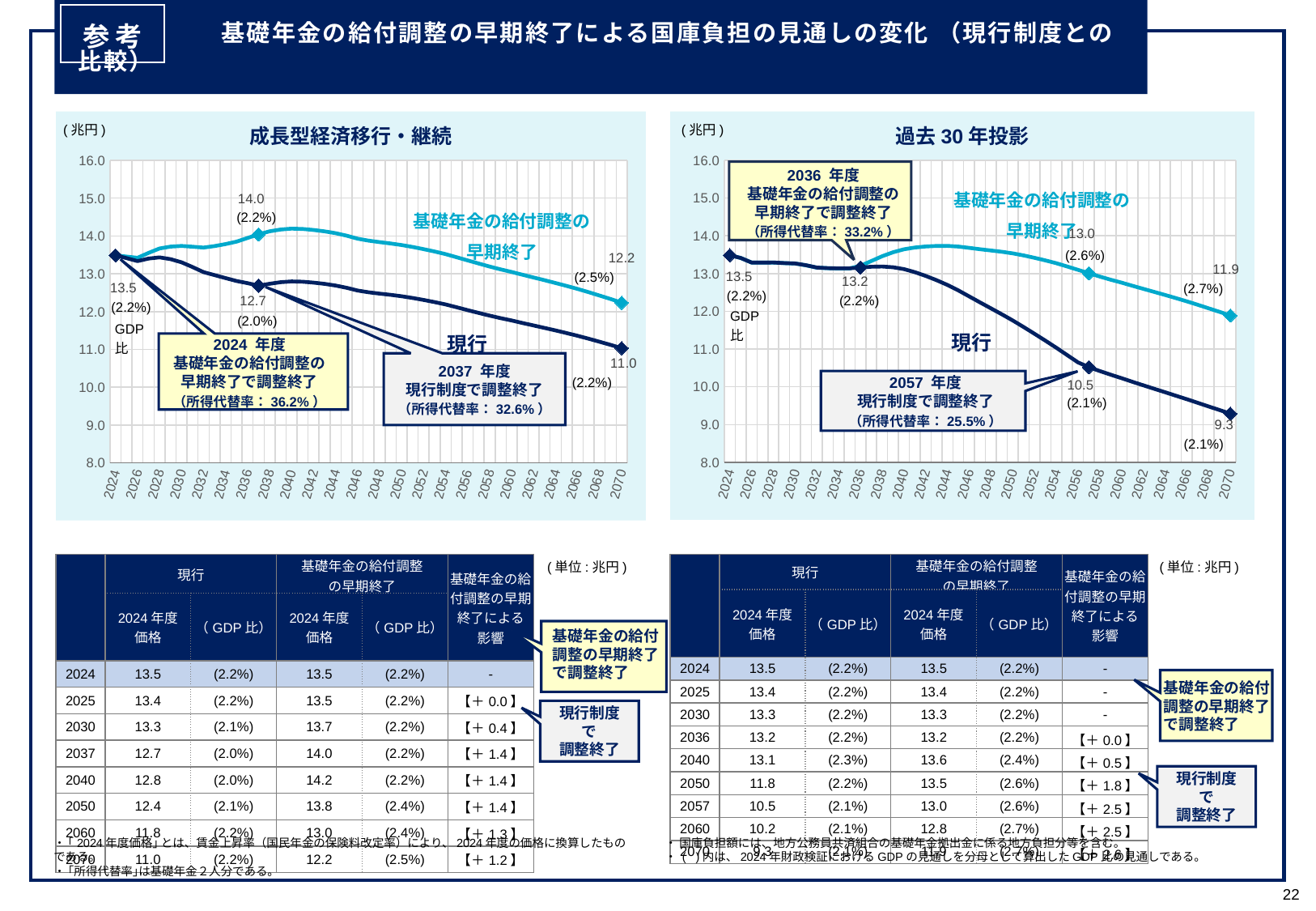

基礎年金の給付調整の早期終了による国庫負担の見通しの変化 （現行制度との比較）
参考

### Chart

| Category |  |  |
|---|---|---|
| 2024 | 13.487794912885665 | 13.487794912885665 |
| 2025 | 13.456440784443782 | 13.41538877859596 |
| 2026 | 13.423212842084567 | 13.33673195305532 |
| 2027 | 13.552809892837711 | 13.403562272994204 |
| 2028 | 13.669887528930978 | 13.434942700835668 |
| 2029 | 13.71983489648603 | 13.388296946701415 |
| 2030 | 13.737525705924213 | 13.305459035694918 |
| 2031 | 13.717092147555043 | 13.180276520114615 |
| 2032 | 13.693928670363832 | 13.045956377068844 |
| 2033 | 13.733477542967963 | 12.965510321987516 |
| 2034 | 13.786050045191224 | 12.887999895163151 |
| 2035 | 13.850716016687153 | 12.810700345000354 |
| 2036 | 13.948050556538366 | 12.753121152507024 |
| 2037 | 14.042843247808843 | 12.68837936526953 |
| 2038 | 14.124295074320576 | 12.736758058296733 |
| 2039 | 14.171634719733254 | 12.779047503990554 |
| 2040 | 14.19460393244332 | 12.799420856677663 |
| 2041 | 14.186310780198918 | 12.791661652176577 |
| 2042 | 14.15965726068589 | 12.767395598304649 |
| 2043 | 14.12340334789155 | 12.734514392101778 |
| 2044 | 14.074899022464676 | 12.690622876977525 |
| 2045 | 14.009350149877067 | 12.631393180273802 |
| 2046 | 13.929170901272975 | 12.558997123604371 |
| 2047 | 13.877207901468946 | 12.512062344791705 |
| 2048 | 13.838522914590948 | 12.477114562290174 |
| 2049 | 13.803160269059482 | 12.445174683120543 |
| 2050 | 13.761175898111334 | 12.407274880410693 |
| 2051 | 13.710869253622862 | 12.361879782621603 |
| 2052 | 13.653010527828577 | 12.309682401689413 |
| 2053 | 13.590124066691047 | 12.252957377228396 |
| 2054 | 13.520698218915857 | 12.19034044694737 |
| 2055 | 13.43870215009862 | 12.116393470557483 |
| 2056 | 13.354906564949673 | 12.040826639974377 |
| 2057 | 13.27370271469958 | 11.96759826075792 |
| 2058 | 13.192587209460786 | 11.89445103141222 |
| 2059 | 13.117688255409918 | 11.826909965488564 |
| 2060 | 13.049718335959037 | 11.765617171300622 |
| 2061 | 12.97468908638425 | 11.69796057458562 |
| 2062 | 12.903237509203763 | 11.63353032840576 |
| 2063 | 12.83013007960805 | 11.567607785787011 |
| 2064 | 12.756640553755146 | 11.501341315141966 |
| 2065 | 12.679879998026477 | 11.432126116173889 |
| 2066 | 12.60008157167669 | 11.360172405315463 |
| 2067 | 12.514325179518888 | 11.28284754923222 |
| 2068 | 12.42505525519865 | 11.202355314778332 |
| 2069 | 12.33329063998509 | 11.119614239314053 |
| 2070 | 12.236553580219148 | 11.032390402908609 |

### Chart

| Category |  |  |
|---|---|---|
| 2024 | 13.487842899580997 | 13.487842899580997 |
| 2025 | 13.415148285382681 | 13.415148285382681 |
| 2026 | 13.292611348990016 | 13.292919257905666 |
| 2027 | 13.291761435984158 | 13.292509657749866 |
| 2028 | 13.293234927020793 | 13.294484040982114 |
| 2029 | 13.277135997750296 | 13.278833732078391 |
| 2030 | 13.267103627305687 | 13.269132737867366 |
| 2031 | 13.220194555295052 | 13.222429613751867 |
| 2032 | 13.157083568028177 | 13.159415322264952 |
| 2033 | 13.14313439281405 | 13.14547417524491 |
| 2034 | 13.136543692728203 | 13.138822211539104 |
| 2035 | 13.137287295312882 | 13.139451878574967 |
| 2036 | 13.207090255031813 | 13.161225560797655 |
| 2037 | 13.332681029157479 | 13.180956233309681 |
| 2038 | 13.460519518029828 | 13.18776814974713 |
| 2039 | 13.564828073115802 | 13.167312253715334 |
| 2040 | 13.643547879475694 | 13.119235947736216 |
| 2041 | 13.690685402969784 | 13.039013249055397 |
| 2042 | 13.717920364843746 | 12.938623956374608 |
| 2043 | 13.733073384107186 | 12.825887972893966 |
| 2044 | 13.733762816975302 | 12.699091987851359 |
| 2045 | 13.715824211211054 | 12.555101546822964 |
| 2046 | 13.681538061416699 | 12.396600394567304 |
| 2047 | 13.645057478559666 | 12.236432676643334 |
| 2048 | 13.612105482389927 | 12.079574212254121 |
| 2049 | 13.578367242506307 | 11.922338355214569 |
| 2050 | 13.535622071236409 | 11.757991479664266 |
| 2051 | 13.481549647964155 | 11.584987106388176 |
| 2052 | 13.418694431731875 | 11.405780457461216 |
| 2053 | 13.350325624638913 | 11.223251853296876 |
| 2054 | 13.27551379097899 | 11.03682529057203 |
| 2055 | 13.18860967943959 | 10.842256830221208 |
| 2056 | 13.099162569995272 | 10.647264122280715 |
| 2057 | 13.011123896426538 | 10.522211553997076 |
| 2058 | 12.92247694291818 | 10.418803264551808 |
| 2059 | 12.838988573801238 | 10.321600917209366 |
| 2060 | 12.761494471589904 | 10.229701448052747 |
| 2061 | 12.677525085645282 | 10.133577932774093 |
| 2062 | 12.59702445403974 | 10.040924173608614 |
| 2063 | 12.515451004683639 | 9.948325878646278 |
| 2064 | 12.434126876421443 | 9.856879833900619 |
| 2065 | 12.350451315274908 | 9.76467632812459 |
| 2066 | 12.264688934287802 | 9.672009102232503 |
| 2067 | 12.174296045420572 | 9.57701604027854 |
| 2068 | 12.081608209107587 | 9.481574582666484 |
| 2069 | 11.987594556716681 | 9.386505358174476 |
| 2070 | 11.890067178286156 | 9.290194405467952 |
(兆円)
(兆円)

成長型経済移行・継続
過去30年投影
2036 年度
基礎年金の給付調整の
早期終了で調整終了
（所得代替率：33.2%）

(2.2%)
(2.6%)

(2.5%)
(2.7%)
(2.2%)
(2.2%)

(2.2%)
GDP比
(2.0%)
GDP比
2024 年度
基礎年金の給付調整の
早期終了で調整終了
（所得代替率：36.2%）
2037 年度
現行制度で調整終了
（所得代替率：32.6%）
(2.2%)
2057 年度
現行制度で調整終了
（所得代替率：25.5%）

(2.1%)
(2.1%)
(単位:兆円)
(単位:兆円)
|  | 現行 |  | 基礎年金の給付調整 の早期終了 |  | 基礎年金の給付調整の早期終了による 影響 |
| --- | --- | --- | --- | --- | --- |
|  | 2024年度 価格 | （GDP比） | 2024年度 価格 | （GDP比） |  |
| 2024 | 13.5 | (2.2%) | 13.5 | (2.2%) | - |
| 2025 | 13.4 | (2.2%) | 13.5 | (2.2%) | 【＋0.0】 |
| 2030 | 13.3 | (2.1%) | 13.7 | (2.2%) | 【＋0.4】 |
| 2037 | 12.7 | (2.0%) | 14.0 | (2.2%) | 【＋1.4】 |
| 2040 | 12.8 | (2.0%) | 14.2 | (2.2%) | 【＋1.4】 |
| 2050 | 12.4 | (2.1%) | 13.8 | (2.4%) | 【＋1.4】 |
| 2060 | 11.8 | (2.2%) | 13.0 | (2.4%) | 【＋1.3】 |
| 2070 | 11.0 | (2.2%) | 12.2 | (2.5%) | 【＋1.2】 |
|  | 現行 |  | 基礎年金の給付調整 の早期終了 |  | 基礎年金の給付調整の早期終了による 影響 |
| --- | --- | --- | --- | --- | --- |
|  | 2024年度 価格 | （GDP比） | 2024年度 価格 | （GDP比） |  |
| 2024 | 13.5 | (2.2%) | 13.5 | (2.2%) | - |
| 2025 | 13.4 | (2.2%) | 13.4 | (2.2%) | - |
| 2030 | 13.3 | (2.2%) | 13.3 | (2.2%) | - |
| 2036 | 13.2 | (2.2%) | 13.2 | (2.2%) | 【＋0.0】 |
| 2040 | 13.1 | (2.3%) | 13.6 | (2.4%) | 【＋0.5】 |
| 2050 | 11.8 | (2.2%) | 13.5 | (2.6%) | 【＋1.8】 |
| 2057 | 10.5 | (2.1%) | 13.0 | (2.6%) | 【＋2.5】 |
| 2060 | 10.2 | (2.1%) | 12.8 | (2.7%) | 【＋2.5】 |
| 2070 | 9.3 | (2.1%) | 11.9 | (2.7%) | 【＋2.6】 |
基礎年金の給付調整の早期終了で調整終了

基礎年金の給付調整の早期終了で調整終了

現行制度で
調整終了

現行制度で
調整終了
・ ｢2024年度価格｣ とは、賃金上昇率（国民年金の保険料改定率）により、2024年度の価格に換算したものである。
・ ｢所得代替率｣は基礎年金２人分である。
・ 国庫負担額には、地方公務員共済組合の基礎年金拠出金に係る地方負担分等を含む。
・ (   )内は、2024年財政検証におけるGDPの見通しを分母として算出したGDP比の見通しである。
22